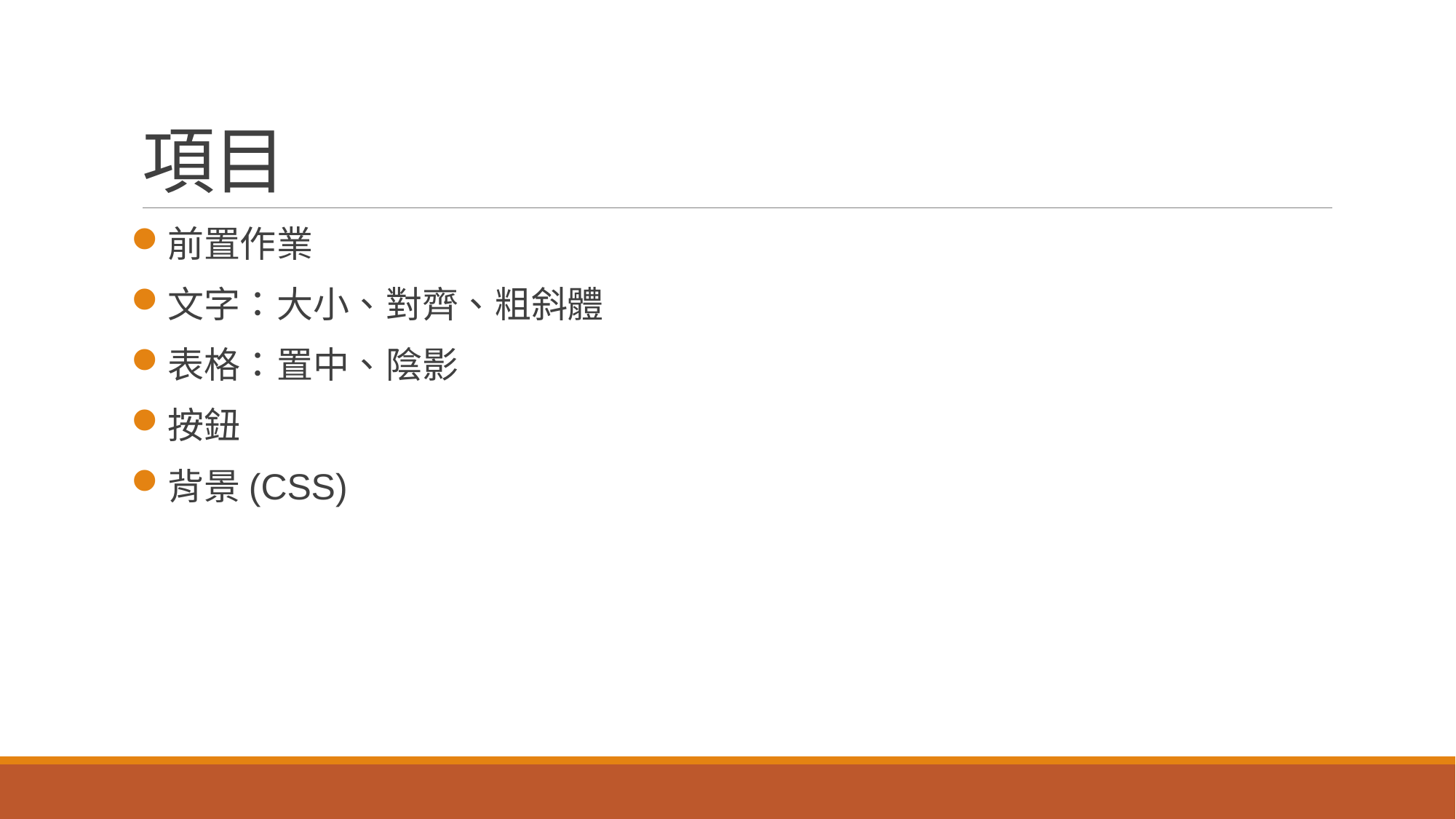

# 項目
前置作業
文字：大小、對齊、粗斜體
表格：置中、陰影
按鈕
背景(CSS)